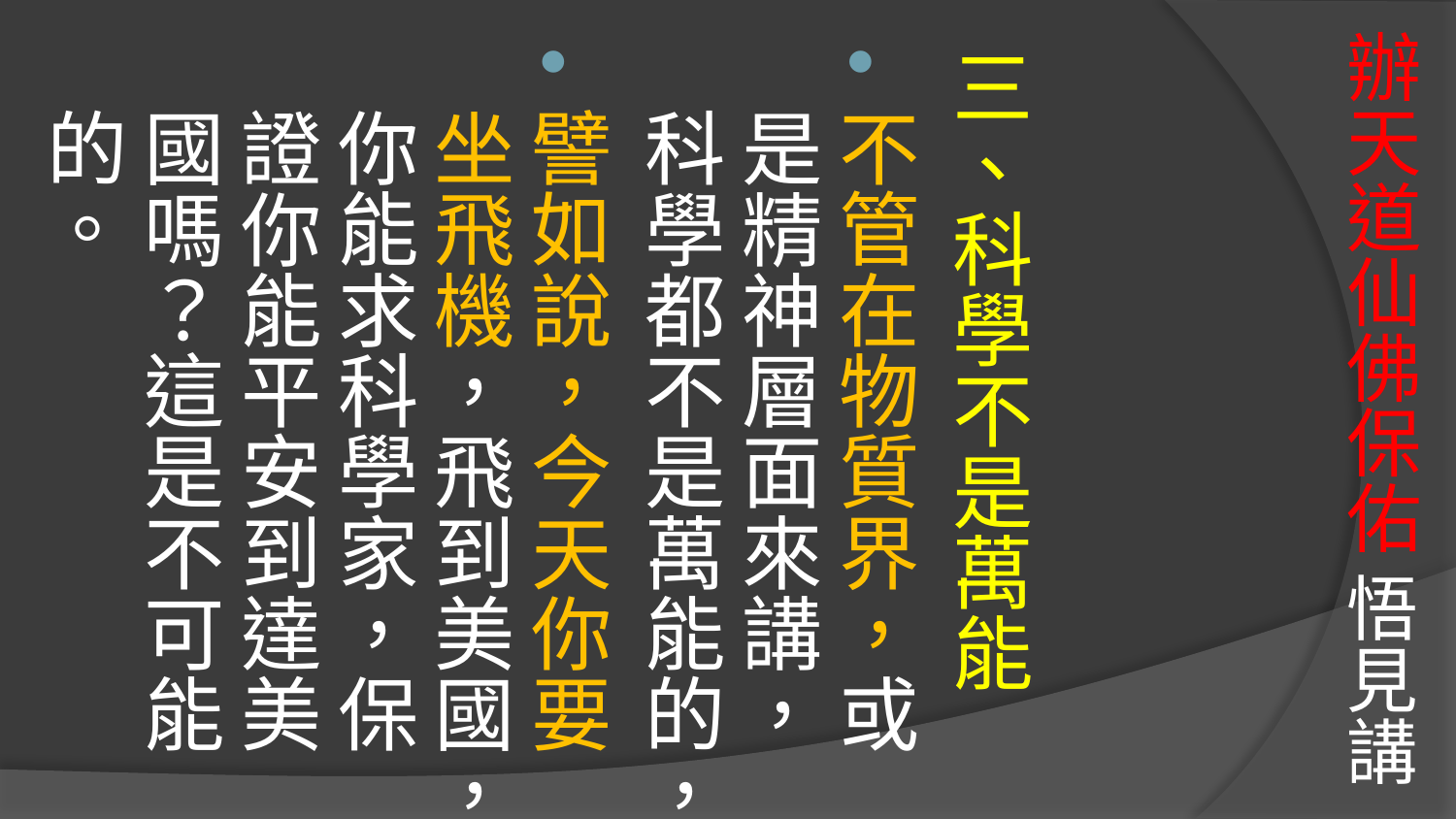

# 辦天道仙佛保佑 悟見講
三、科學不是萬能
不管在物質界，或是精神層面來講，科學都不是萬能的，
譬如說，今天你要坐飛機，飛到美國，你能求科學家，保證你能平安到達美國嗎？這是不可能的。